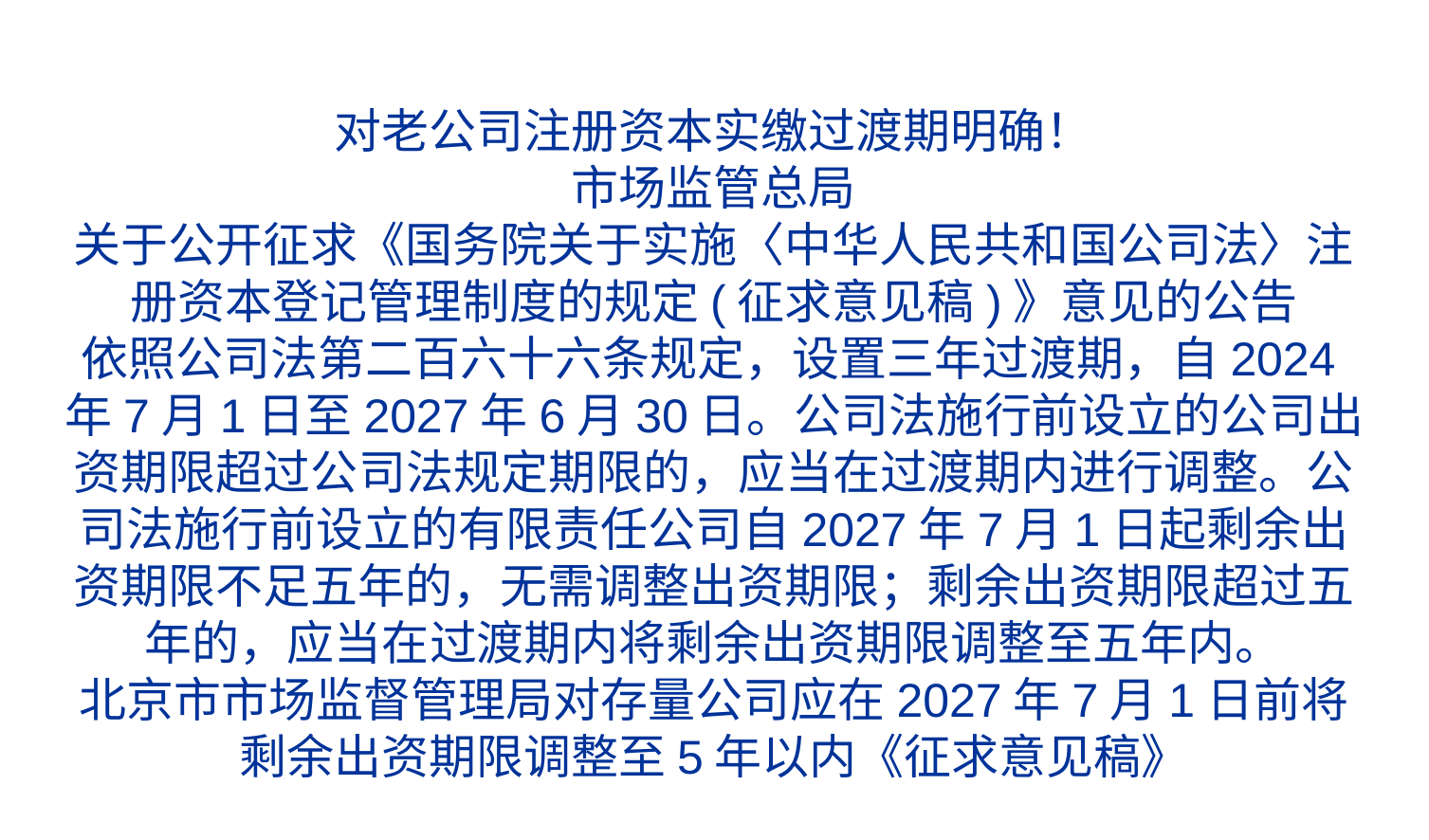

# 对老公司注册资本实缴过渡期明确！ 市场监管总局 关于公开征求《国务院关于实施〈中华人民共和国公司法〉注册资本登记管理制度的规定(征求意见稿)》意见的公告 依照公司法第二百六十六条规定，设置三年过渡期，自2024年7月1日至2027年6月30日。公司法施行前设立的公司出资期限超过公司法规定期限的，应当在过渡期内进行调整。公司法施行前设立的有限责任公司自2027年7月1日起剩余出资期限不足五年的，无需调整出资期限；剩余出资期限超过五年的，应当在过渡期内将剩余出资期限调整至五年内。 北京市市场监督管理局对存量公司应在2027年7月1日前将剩余出资期限调整至5年以内《征求意见稿》